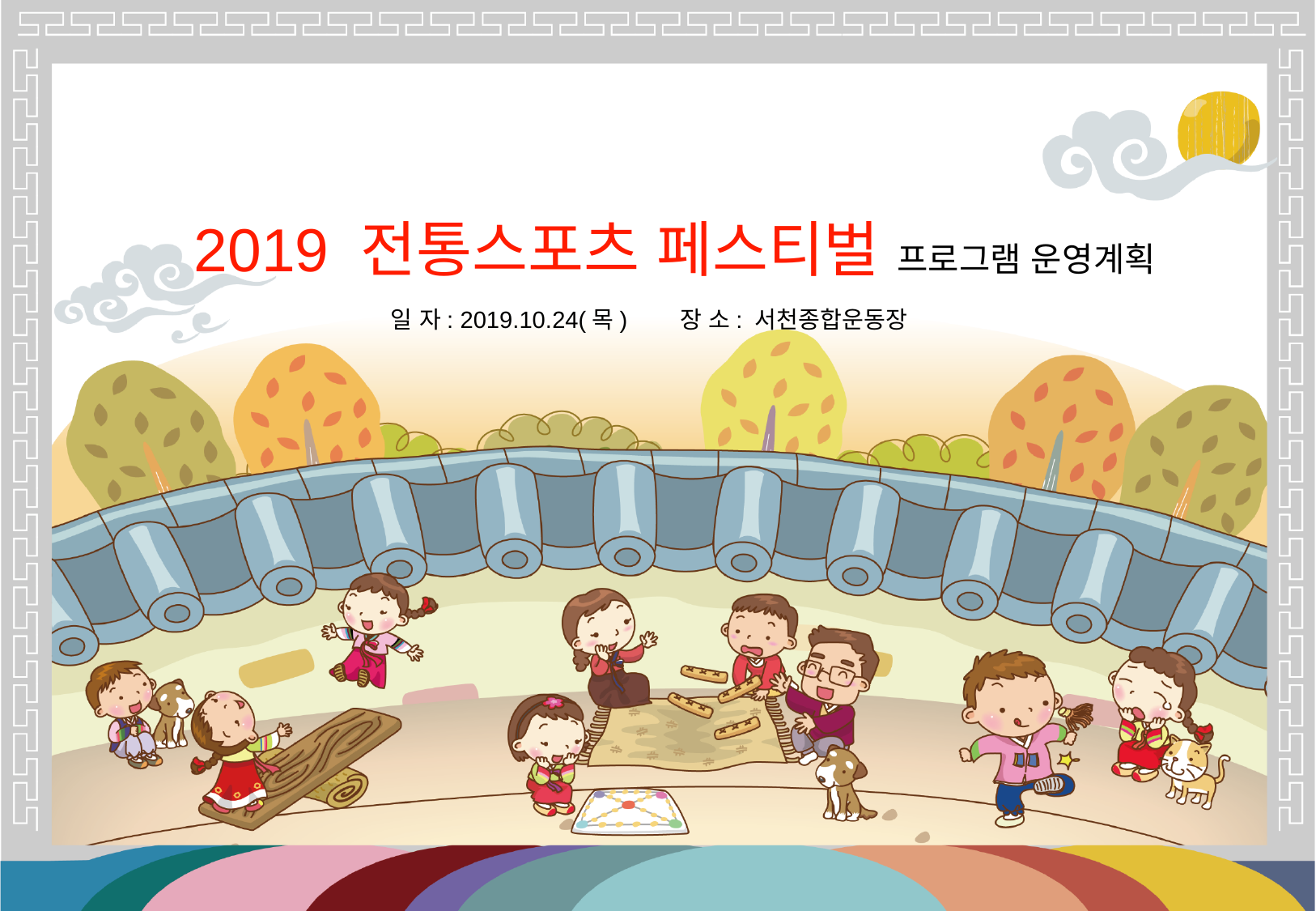

2019 전통스포츠 페스티벌 프로그램 운영계획
일 자: 2019.10.24(목)       장 소: 서천종합운동장